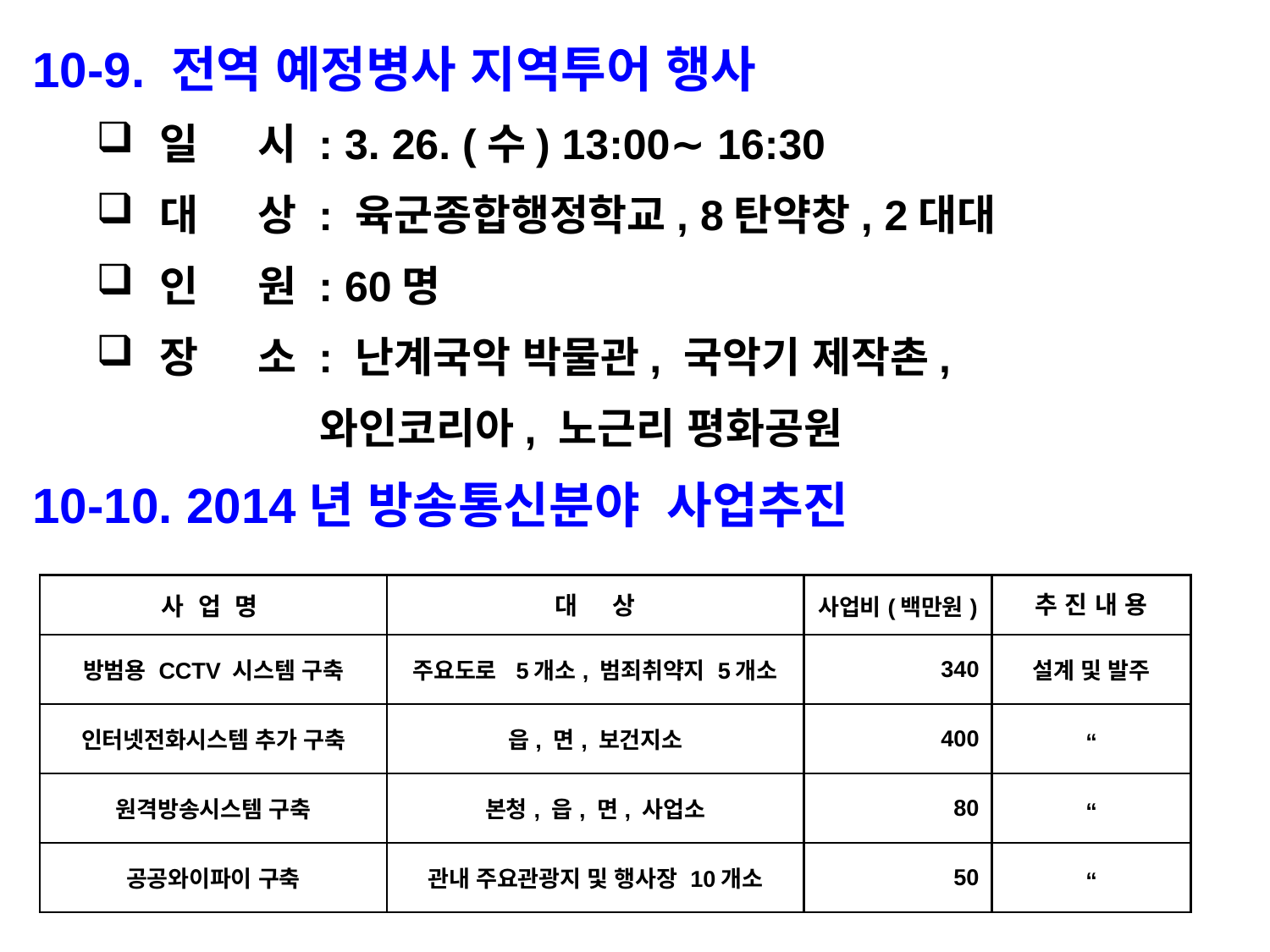

10-9. 전역 예정병사 지역투어 행사
일     시 : 3. 26. (수) 13:00∼ 16:30
대     상 : 육군종합행정학교, 8탄약창, 2대대
인     원 : 60명
장     소 : 난계국악 박물관, 국악기 제작촌,
                  와인코리아, 노근리 평화공원
10-10. 2014년 방송통신분야  사업추진

| 사 업 명 | 대 상 | 사업비(백만원) | 추 진 내 용 |
| --- | --- | --- | --- |
| 방범용 CCTV 시스템 구축 | 주요도로 5개소, 범죄취약지 5개소 | 340 | 설계 및 발주 |
| 인터넷전화시스템 추가 구축 | 읍, 면, 보건지소 | 400 | “ |
| 원격방송시스템 구축 | 본청, 읍, 면, 사업소 | 80 | “ |
| 공공와이파이 구축 | 관내 주요관광지 및 행사장 10개소 | 50 | “ |